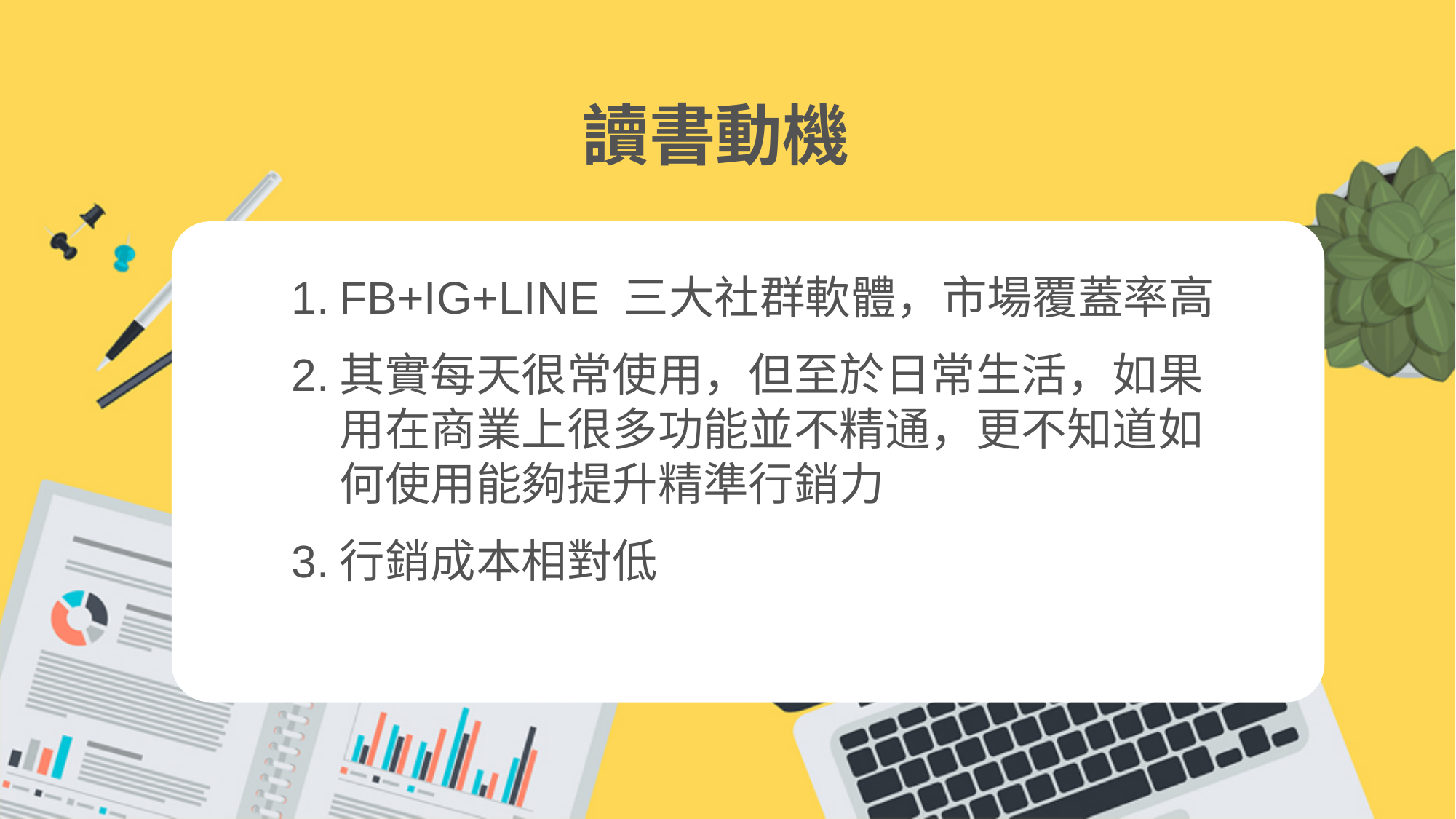

讀書動機

FB+IG+LINE 三大社群軟體，市場覆蓋率高
其實每天很常使用，但至於日常生活，如果用在商業上很多功能並不精通，更不知道如何使用能夠提升精準行銷力
行銷成本相對低